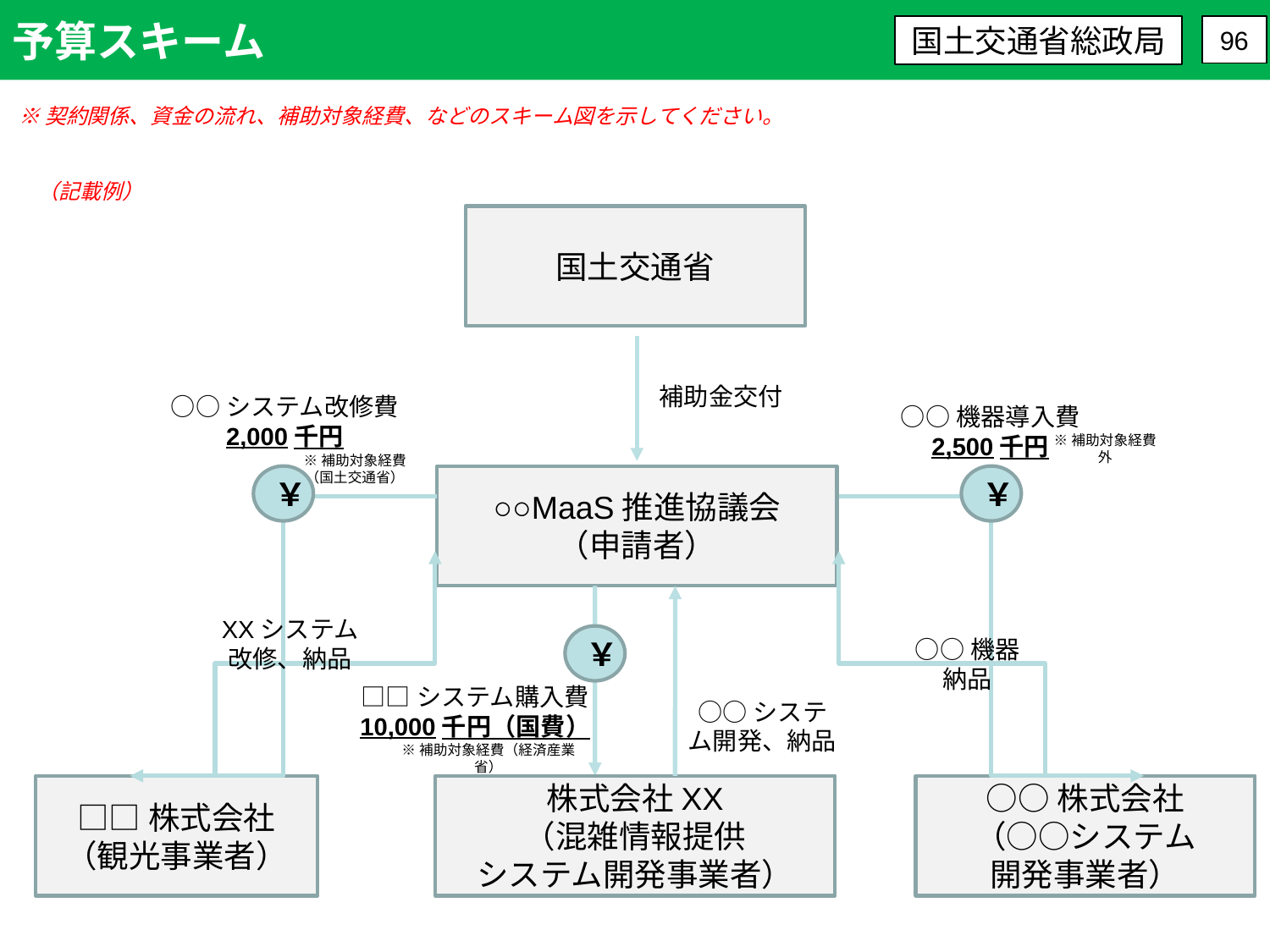

予算スキーム
国土交通省総政局
96
※契約関係、資金の流れ、補助対象経費、などのスキーム図を示してください。

（記載例）
国土交通省
補助金交付
○○システム改修費
2,000千円
○○機器導入費
2,500千円

※補助対象経費外
※補助対象経費
（国土交通省）
￥
￥
○○MaaS推進協議会
（申請者）
XXシステム
改修、納品
￥
○○機器
納品
□□システム購入費
10,000千円（国費）
○○システム開発、納品
※補助対象経費（経済産業省）
□□株式会社
（観光事業者）
株式会社XX
（混雑情報提供
システム開発事業者）
○○株式会社
（○○システム
開発事業者）